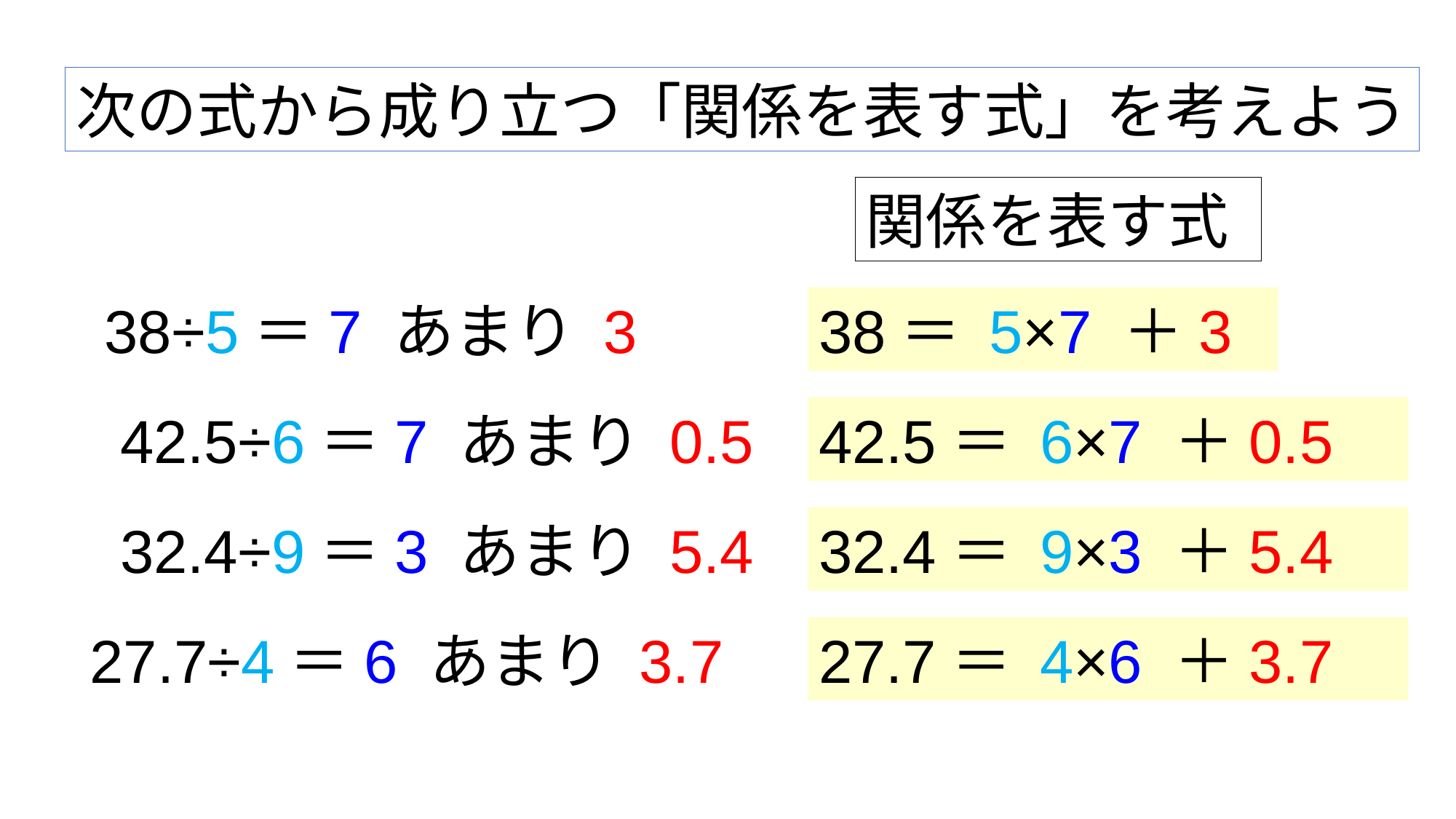

次の式から成り立つ「関係を表す式」を考えよう
関係を表す式
38÷5＝7 あまり 3
38＝ 5×7 ＋3
42.5÷6＝7 あまり 0.5
42.5＝ 6×7 ＋0.5
32.4÷9＝3 あまり 5.4
32.4＝ 9×3 ＋5.4
27.7÷4＝6 あまり 3.7
27.7＝ 4×6 ＋3.7